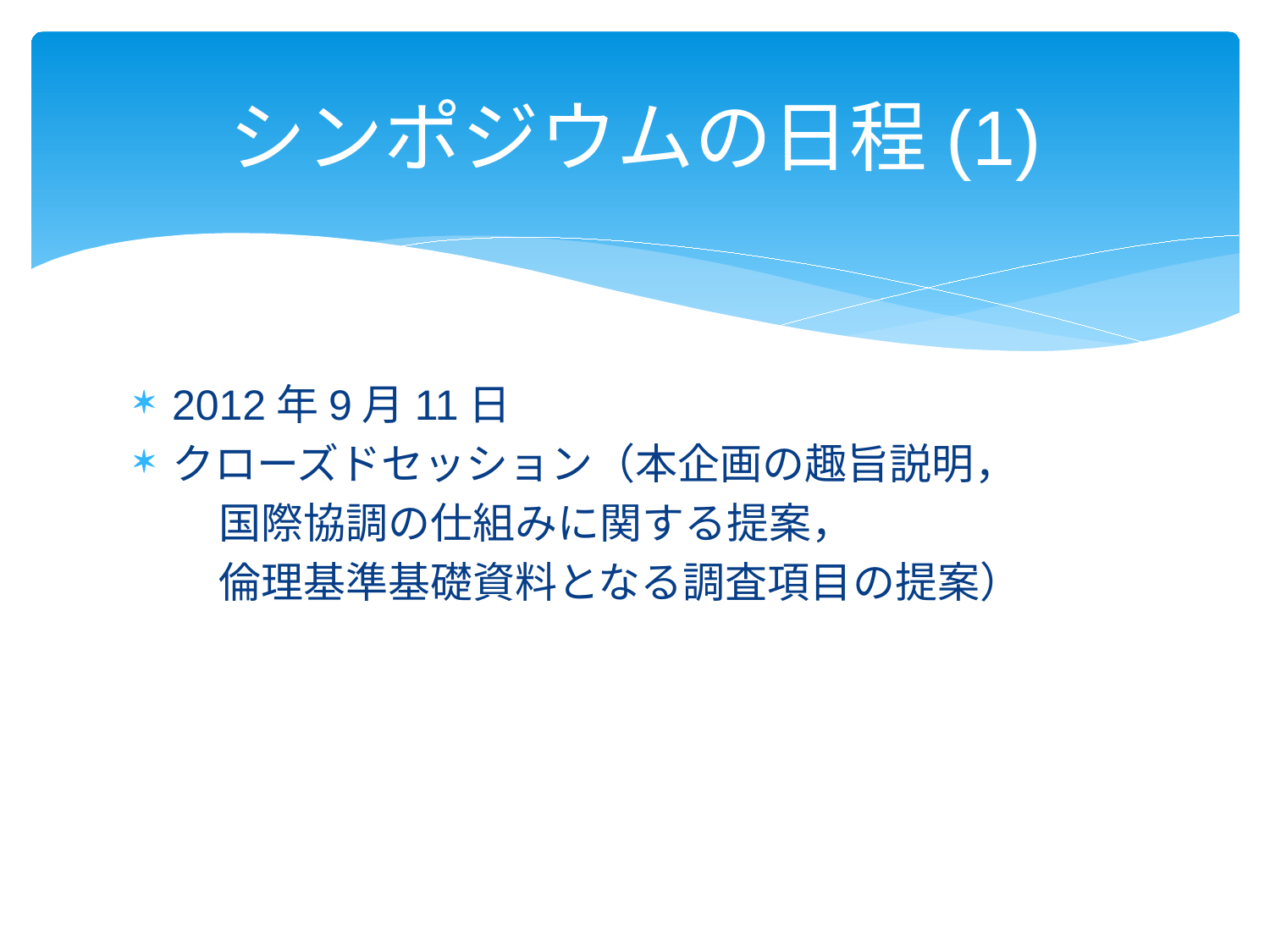

# シンポジウムの日程(1)
2012年9月11日
クローズドセッション（本企画の趣旨説明，
　　国際協調の仕組みに関する提案，
　　倫理基準基礎資料となる調査項目の提案）